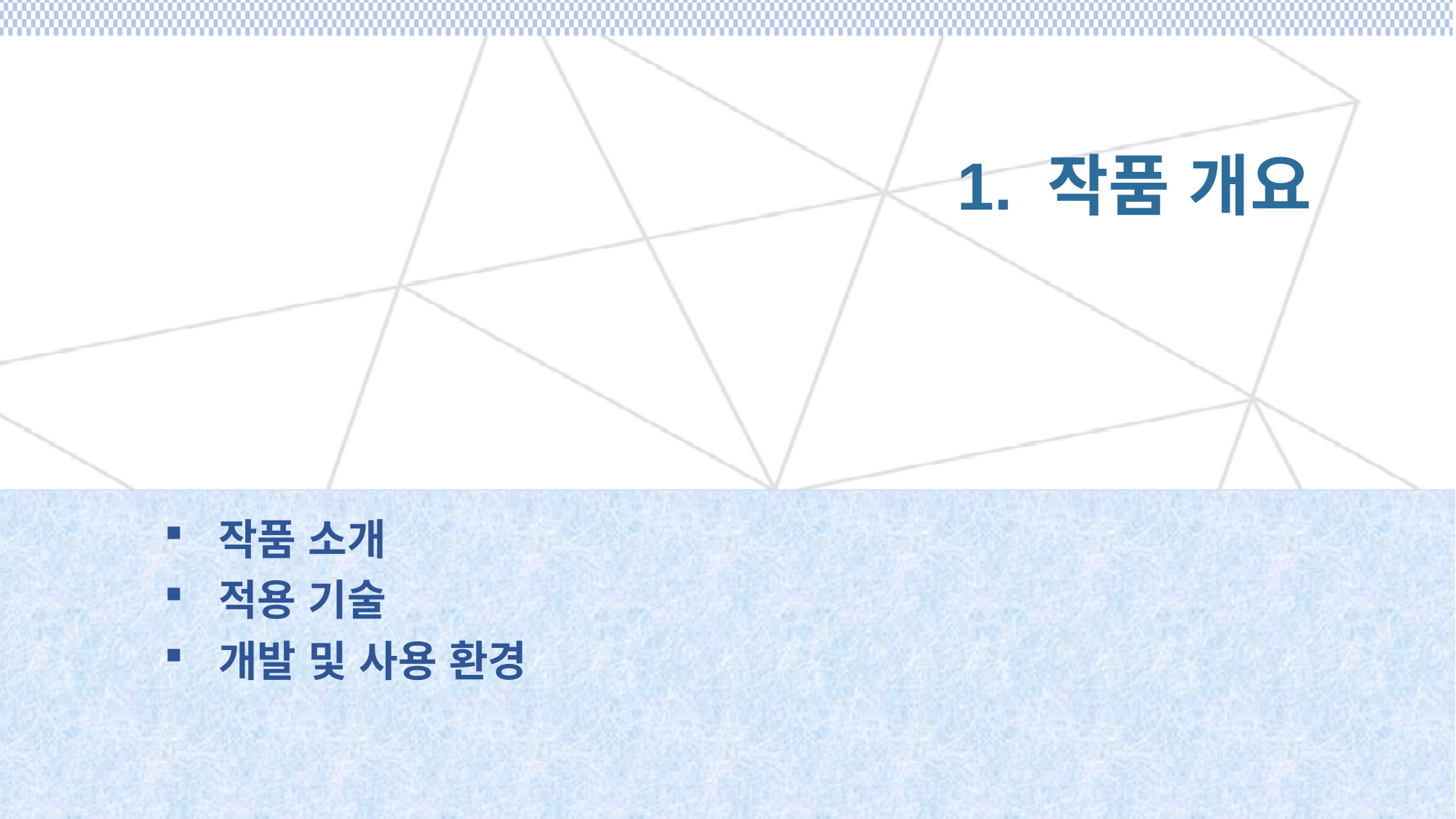

# 1. 작품 개요
작품 소개
적용 기술
개발 및 사용 환경